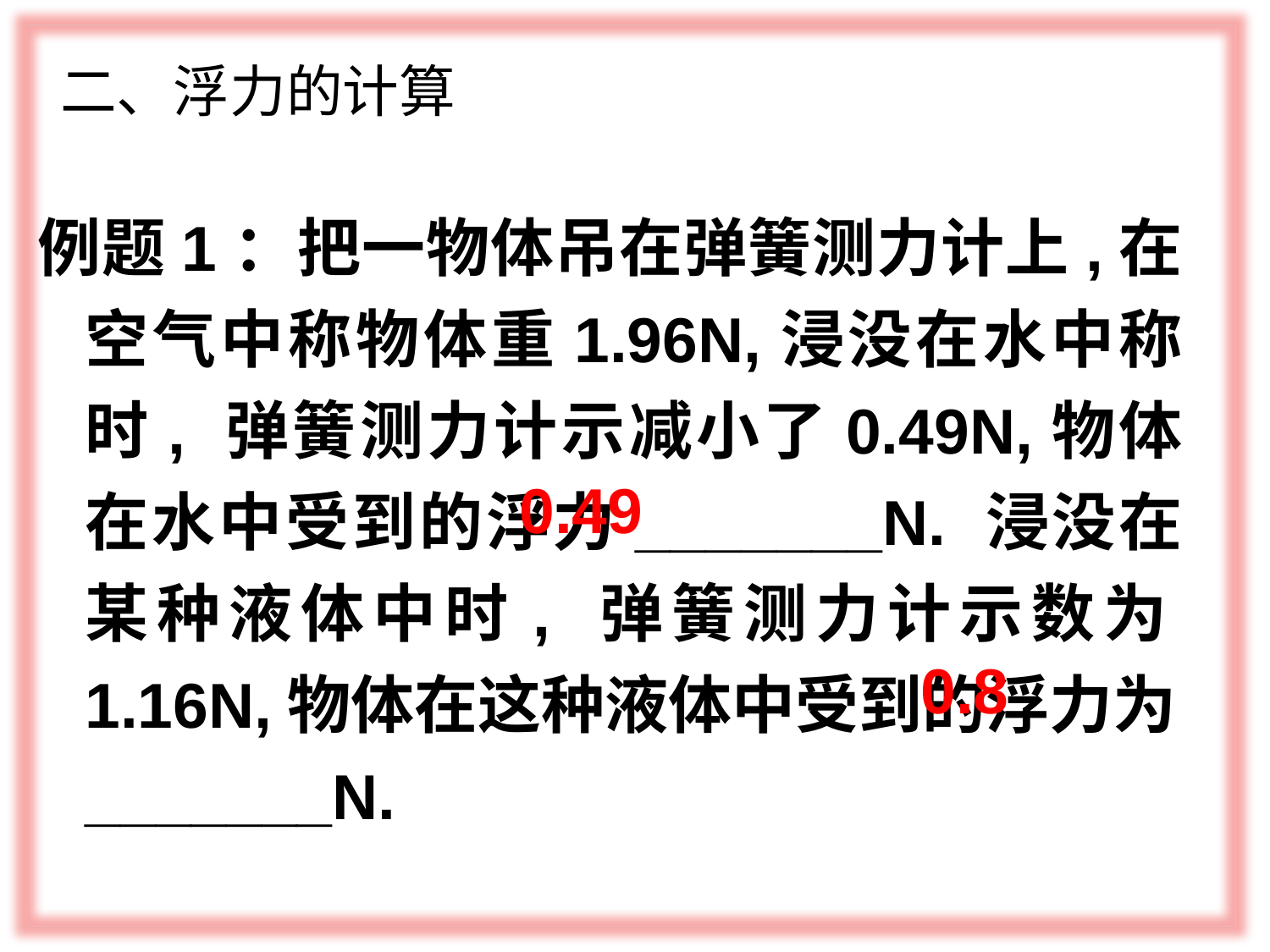

# 二、浮力的计算
例题1：把一物体吊在弹簧测力计上,在空气中称物体重1.96N,浸没在水中称时, 弹簧测力计示减小了0.49N,物体在水中受到的浮力_______N. 浸没在某种液体中时, 弹簧测力计示数为1.16N,物体在这种液体中受到的浮力为_______N.
0.49
0.8